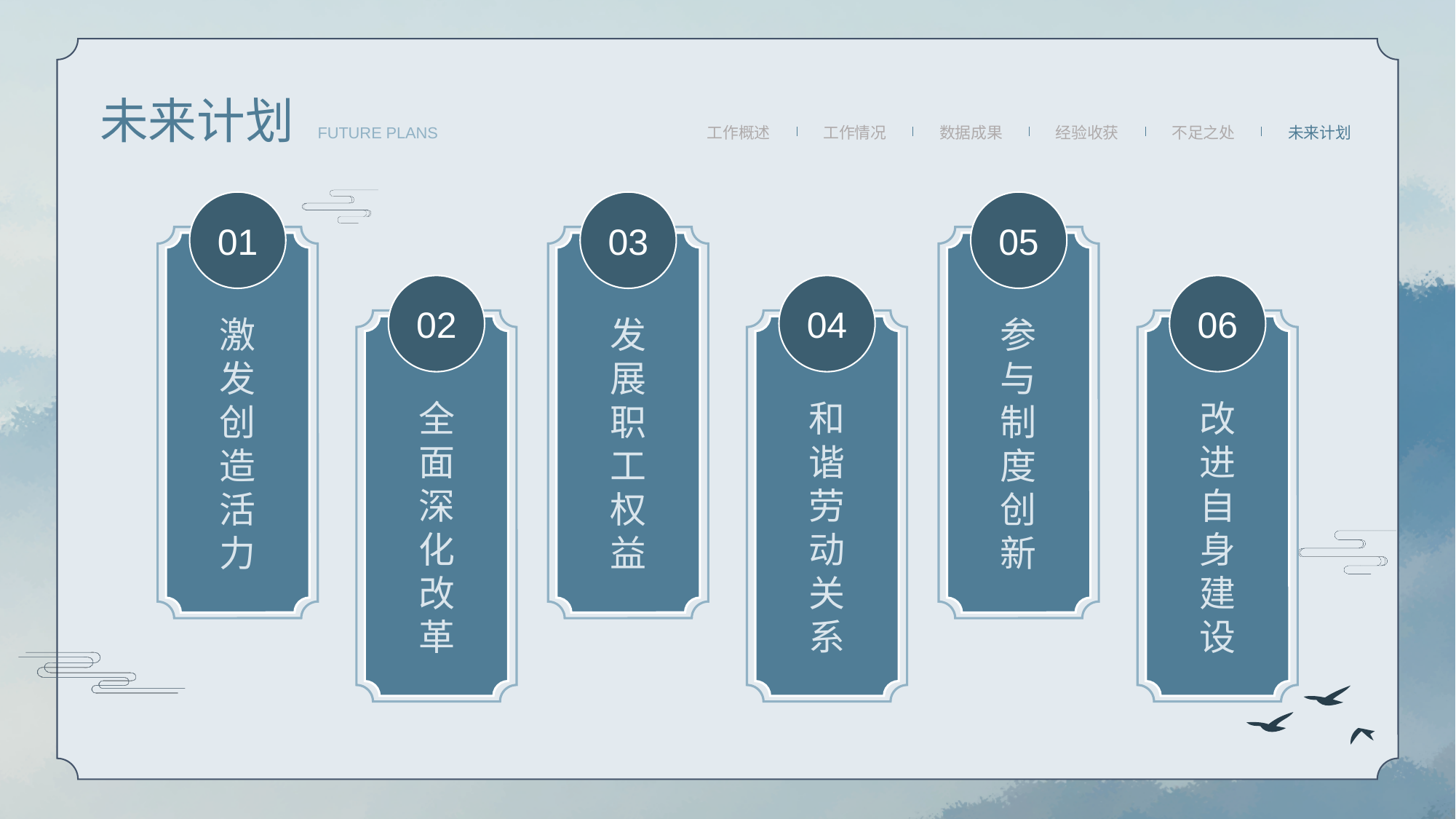

未来计划
FUTURE PLANS
工作概述
工作情况
数据成果
经验收获
不足之处
未来计划
01
03
05

02
04
06
激发创造活力
发展职工权益
参与制度创新

全面深化改革
和谐劳动关系
改进自身建设